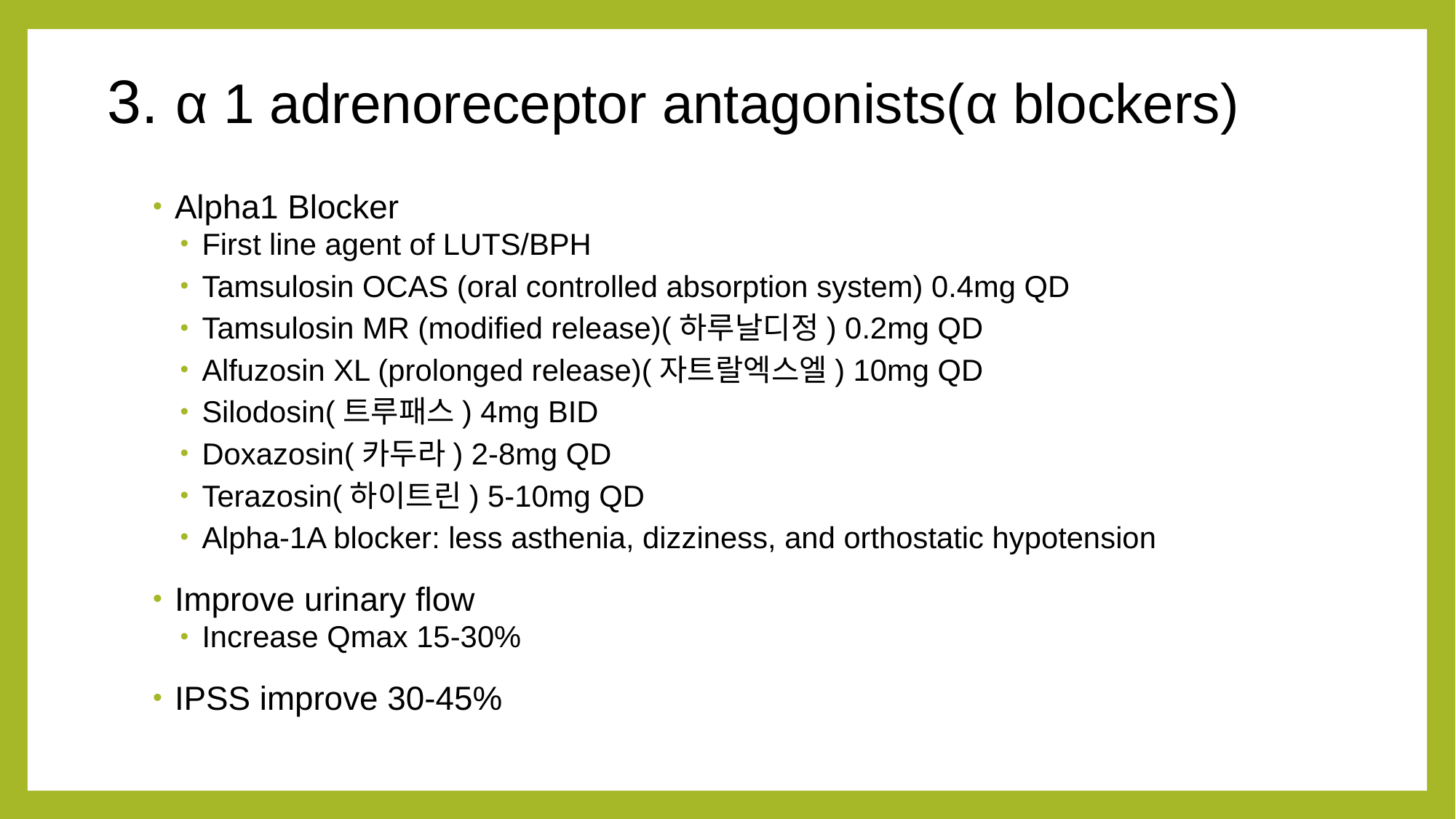

# 3. α 1 adrenoreceptor antagonists(α blockers)
Alpha1 Blocker
First line agent of LUTS/BPH
Tamsulosin OCAS (oral controlled absorption system) 0.4mg QD
Tamsulosin MR (modified release)(하루날디정) 0.2mg QD
Alfuzosin XL (prolonged release)(자트랄엑스엘) 10mg QD
Silodosin(트루패스) 4mg BID
Doxazosin(카두라) 2-8mg QD
Terazosin(하이트린) 5-10mg QD
Alpha-1A blocker: less asthenia, dizziness, and orthostatic hypotension
Improve urinary flow
Increase Qmax 15-30%
IPSS improve 30-45%